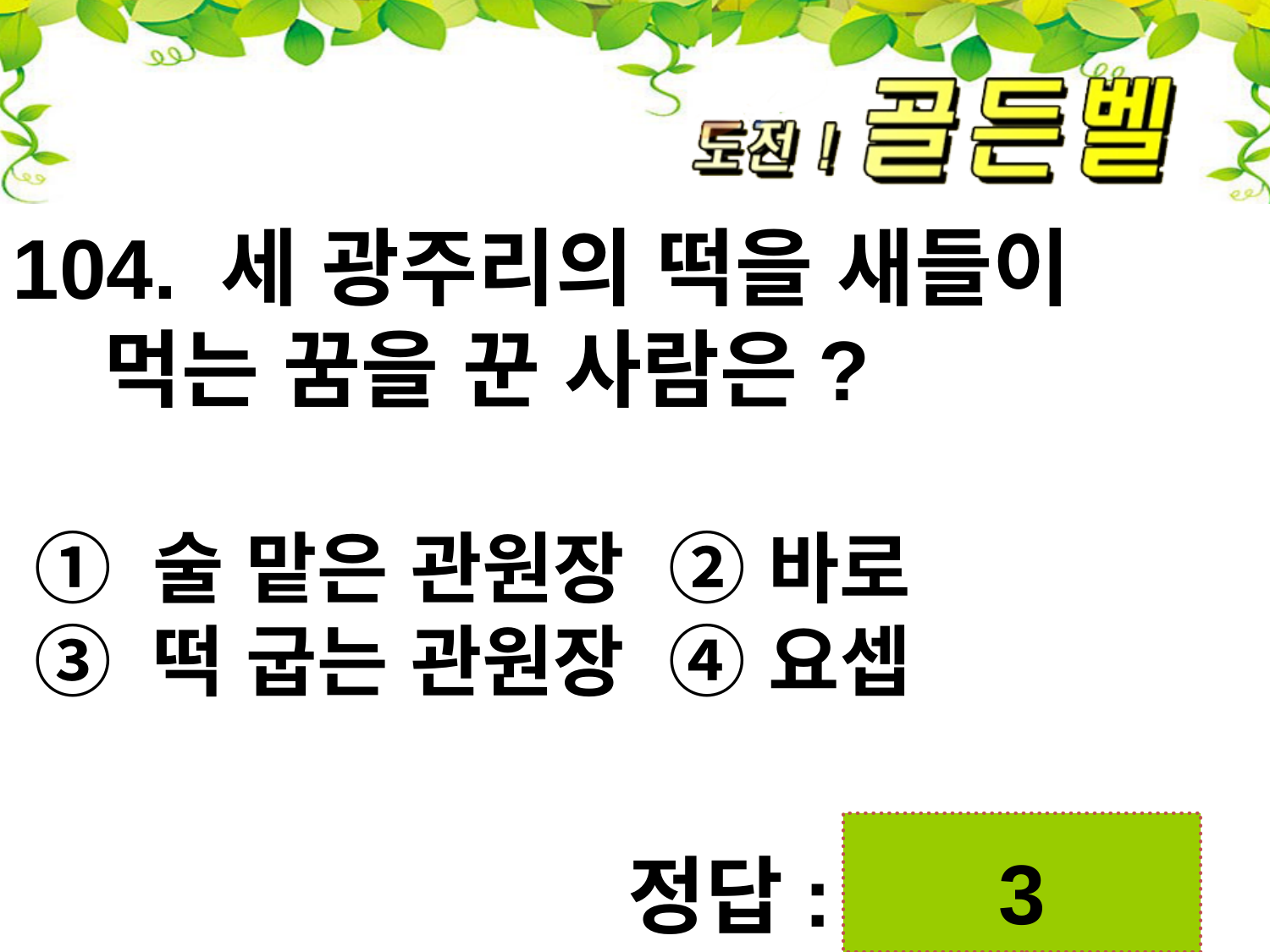

104. 세 광주리의 떡을 새들이
   먹는 꿈을 꾼 사람은?

 ① 술 맡은 관원장  ② 바로
 ③ 떡 굽는 관원장  ④ 요셉
 3
정답: